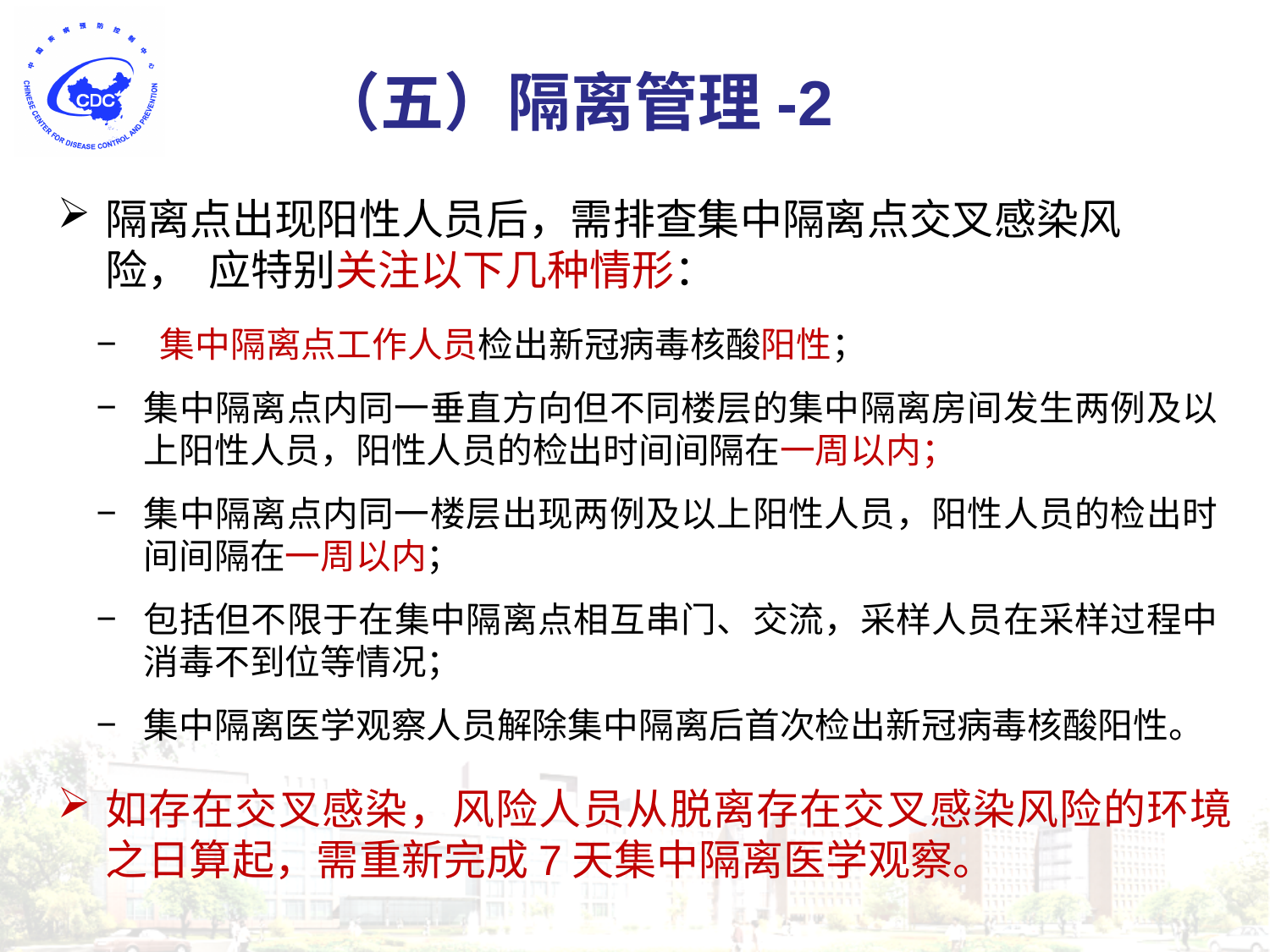

（五）隔离管理-2
隔离点出现阳性人员后，需排查集中隔离点交叉感染风险，  应特别关注以下几种情形：
 集中隔离点工作人员检出新冠病毒核酸阳性；
集中隔离点内同一垂直方向但不同楼层的集中隔离房间发生两例及以上阳性人员，阳性人员的检出时间间隔在一周以内；
集中隔离点内同一楼层出现两例及以上阳性人员，阳性人员的检出时间间隔在一周以内；
包括但不限于在集中隔离点相互串门、交流，采样人员在采样过程中消毒不到位等情况；
集中隔离医学观察人员解除集中隔离后首次检出新冠病毒核酸阳性。
如存在交叉感染，风险人员从脱离存在交叉感染风险的环境之日算起，需重新完成7天集中隔离医学观察。